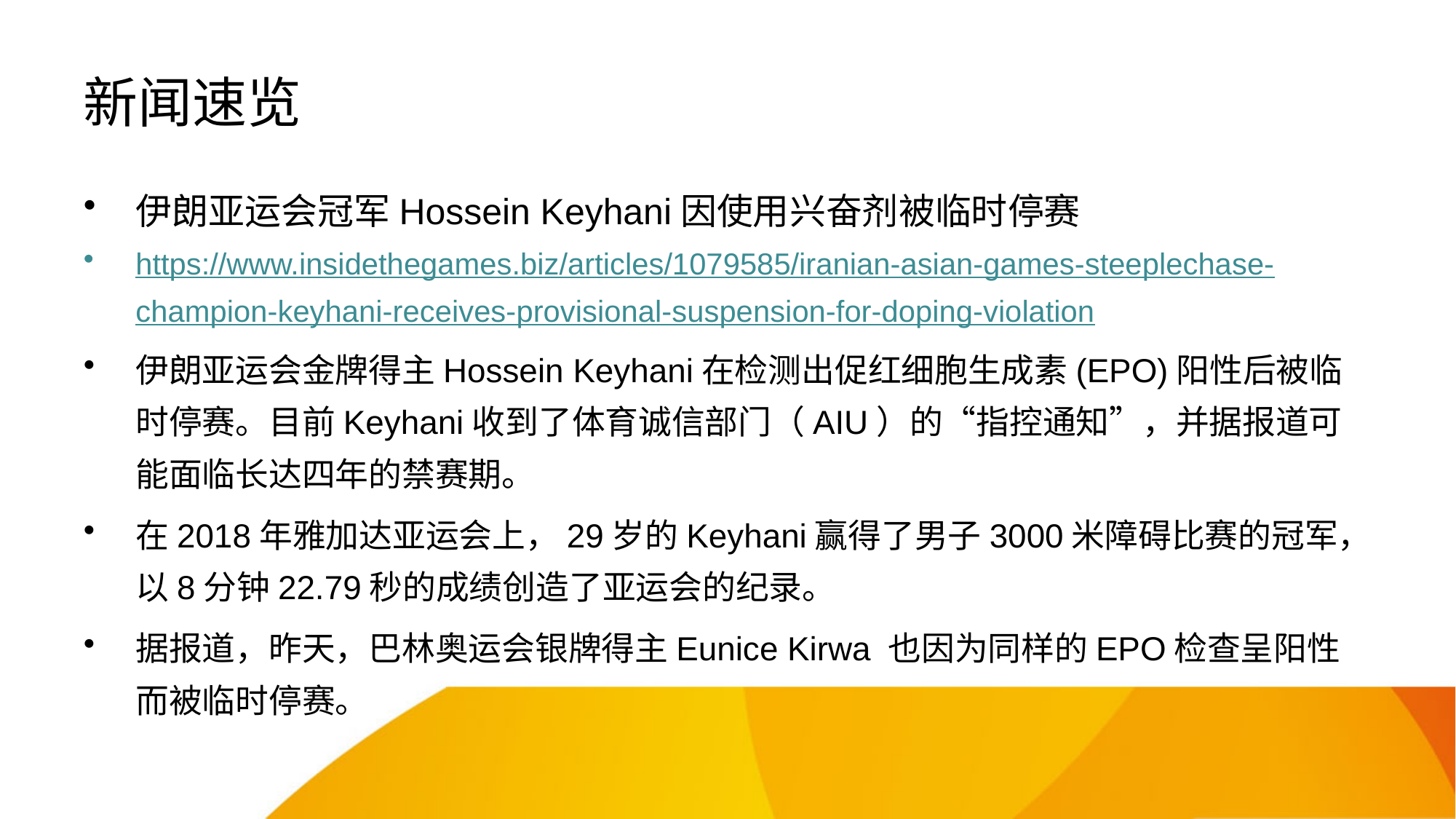

# 新闻速览
伊朗亚运会冠军Hossein Keyhani因使用兴奋剂被临时停赛
https://www.insidethegames.biz/articles/1079585/iranian-asian-games-steeplechase-champion-keyhani-receives-provisional-suspension-for-doping-violation
伊朗亚运会金牌得主Hossein Keyhani在检测出促红细胞生成素(EPO)阳性后被临时停赛。目前Keyhani收到了体育诚信部门（AIU）的“指控通知”，并据报道可能面临长达四年的禁赛期。
在2018年雅加达亚运会上，29岁的Keyhani赢得了男子3000米障碍比赛的冠军，以8分钟22.79秒的成绩创造了亚运会的纪录。
据报道，昨天，巴林奥运会银牌得主Eunice Kirwa 也因为同样的EPO检查呈阳性而被临时停赛。